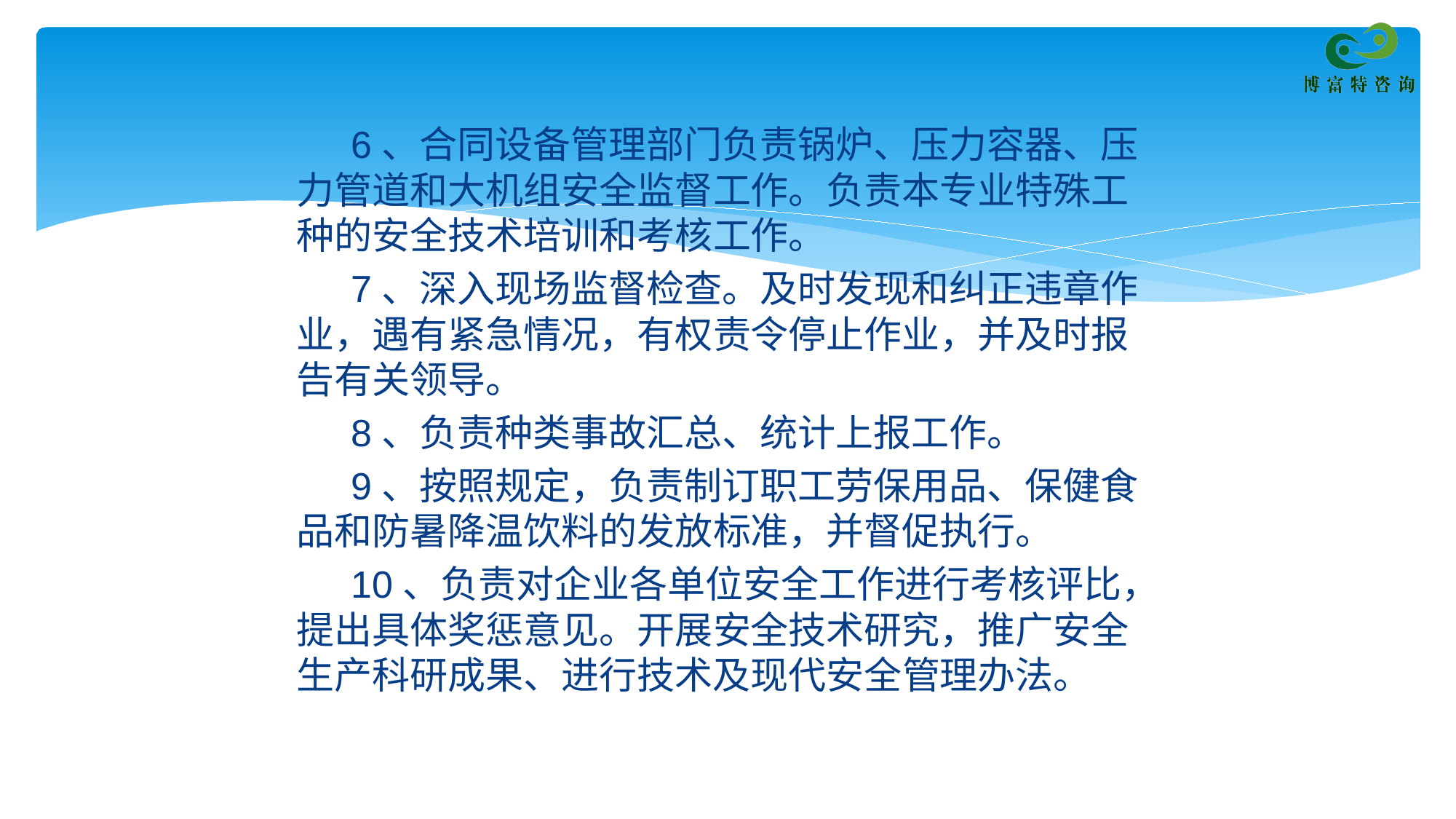

6、合同设备管理部门负责锅炉、压力容器、压力管道和大机组安全监督工作。负责本专业特殊工种的安全技术培训和考核工作。
7、深入现场监督检查。及时发现和纠正违章作业，遇有紧急情况，有权责令停止作业，并及时报告有关领导。
8、负责种类事故汇总、统计上报工作。
9、按照规定，负责制订职工劳保用品、保健食品和防暑降温饮料的发放标准，并督促执行。
10、负责对企业各单位安全工作进行考核评比，提出具体奖惩意见。开展安全技术研究，推广安全生产科研成果、进行技术及现代安全管理办法。